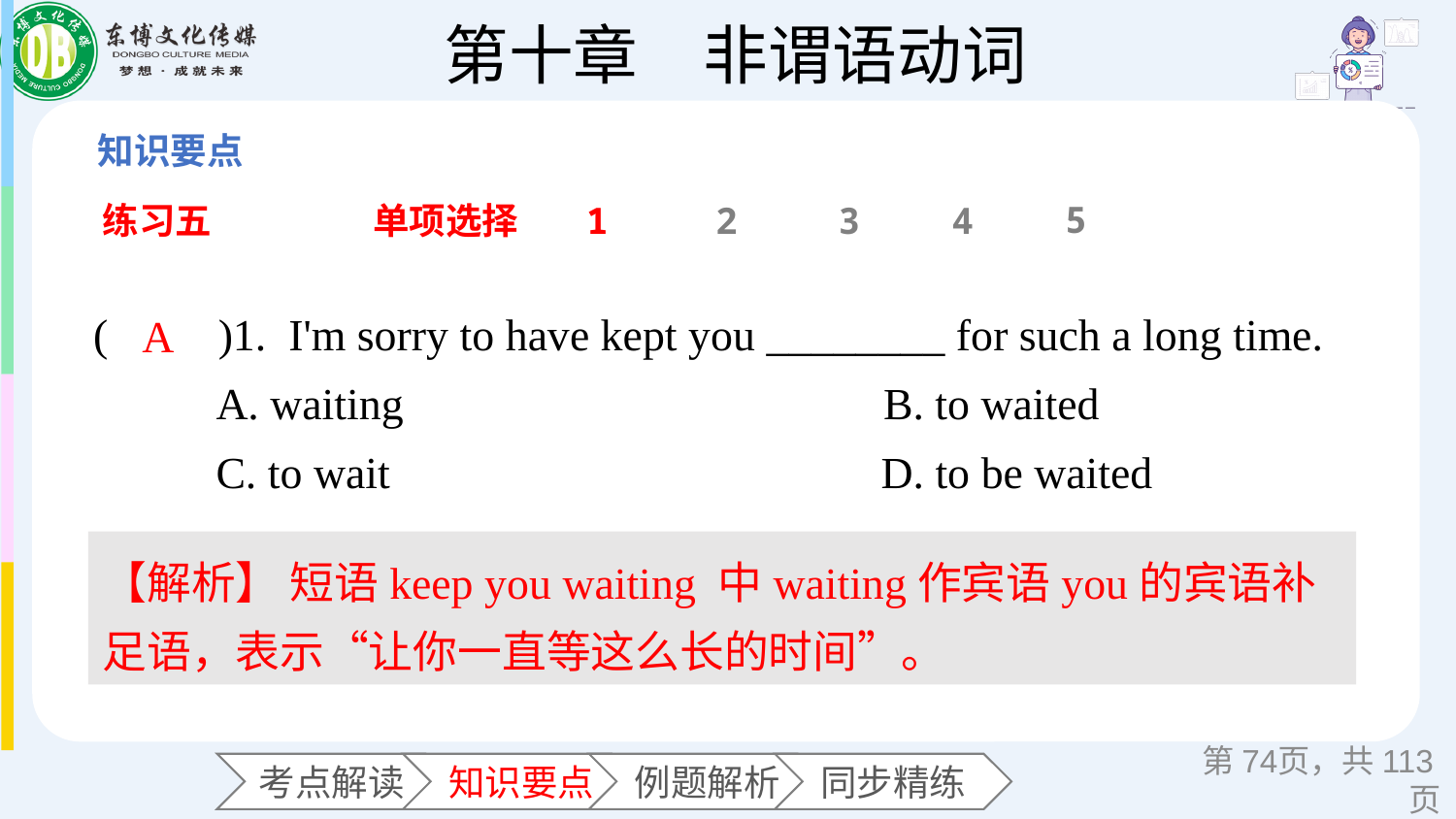

5
练习五
单项选择
1
2
3
4
(　　)1.  I'm sorry to have kept you ________ for such a long time.
           A. waiting                                           B. to waited
           C. to wait                                            D. to be waited

A
【解析】 短语keep you waiting 中waiting作宾语you的宾语补足语，表示“让你一直等这么长的时间”。
第74页，共113页